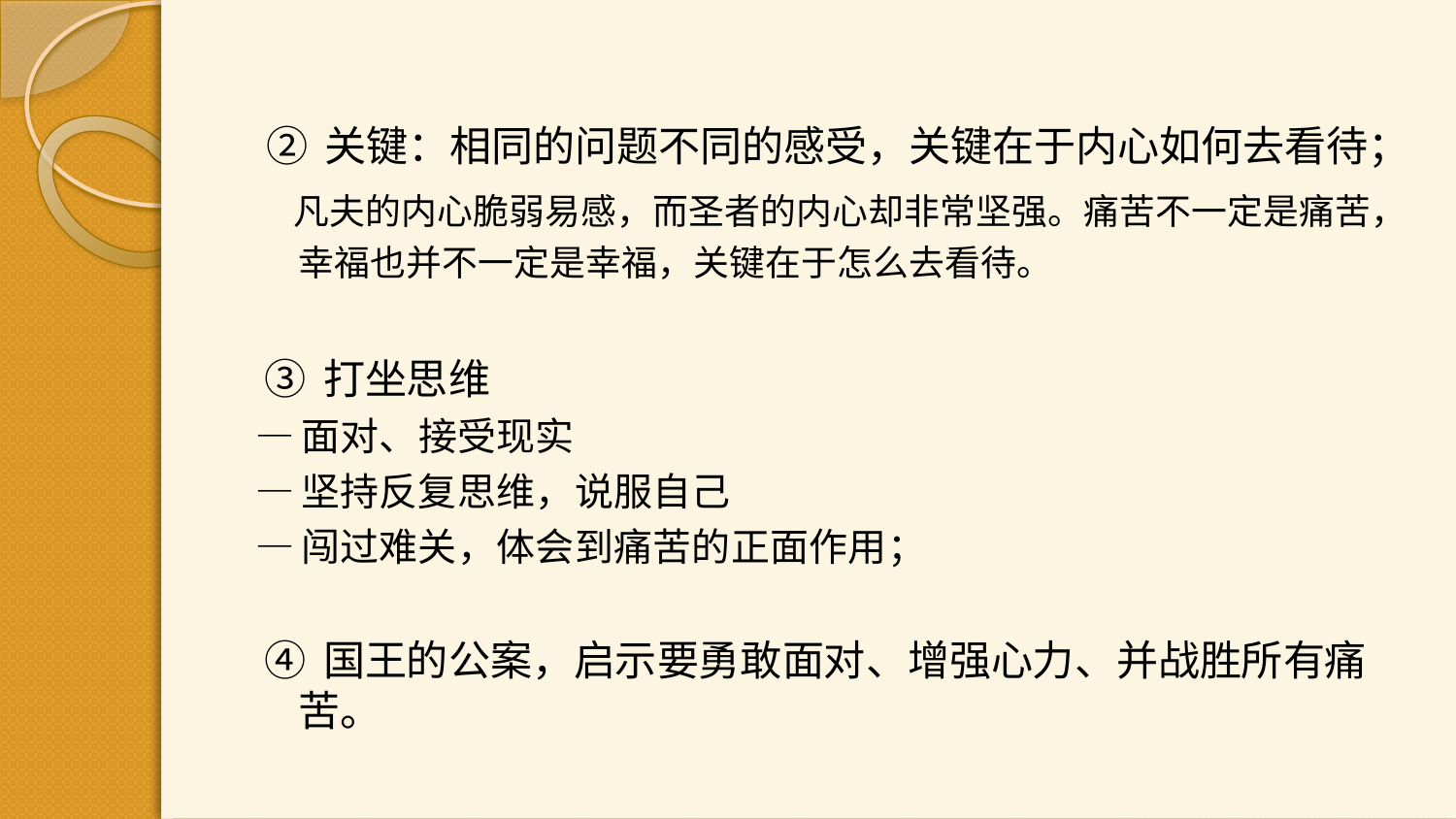

#
 ② 关键：相同的问题不同的感受，关键在于内心如何去看待；
    凡夫的内心脆弱易感，而圣者的内心却非常坚强。痛苦不一定是痛苦，幸福也并不一定是幸福，关键在于怎么去看待。

 ③ 打坐思维
—面对、接受现实
—坚持反复思维，说服自己
—闯过难关，体会到痛苦的正面作用；

 ④ 国王的公案，启示要勇敢面对、增强心力、并战胜所有痛苦。